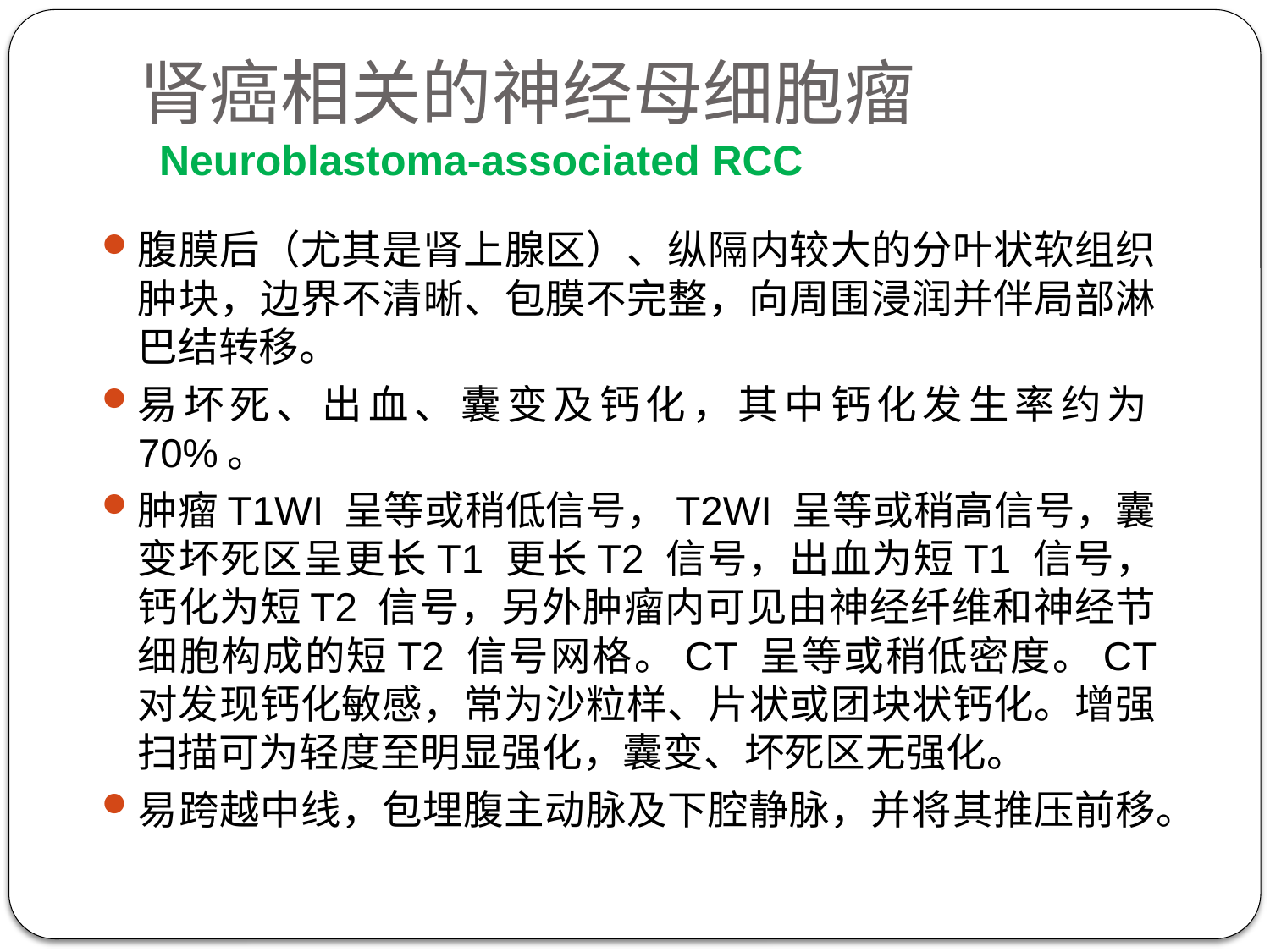

# 肾癌相关的神经母细胞瘤 Neuroblastoma-associated RCC
腹膜后（尤其是肾上腺区）、纵隔内较大的分叶状软组织肿块，边界不清晰、包膜不完整，向周围浸润并伴局部淋巴结转移。
易坏死、出血、囊变及钙化，其中钙化发生率约为70%。
肿瘤T1WI 呈等或稍低信号，T2WI 呈等或稍高信号，囊变坏死区呈更长T1 更长T2 信号，出血为短T1 信号，钙化为短T2 信号，另外肿瘤内可见由神经纤维和神经节细胞构成的短T2 信号网格。CT 呈等或稍低密度。CT 对发现钙化敏感，常为沙粒样、片状或团块状钙化。增强扫描可为轻度至明显强化，囊变、坏死区无强化。
易跨越中线，包埋腹主动脉及下腔静脉，并将其推压前移。